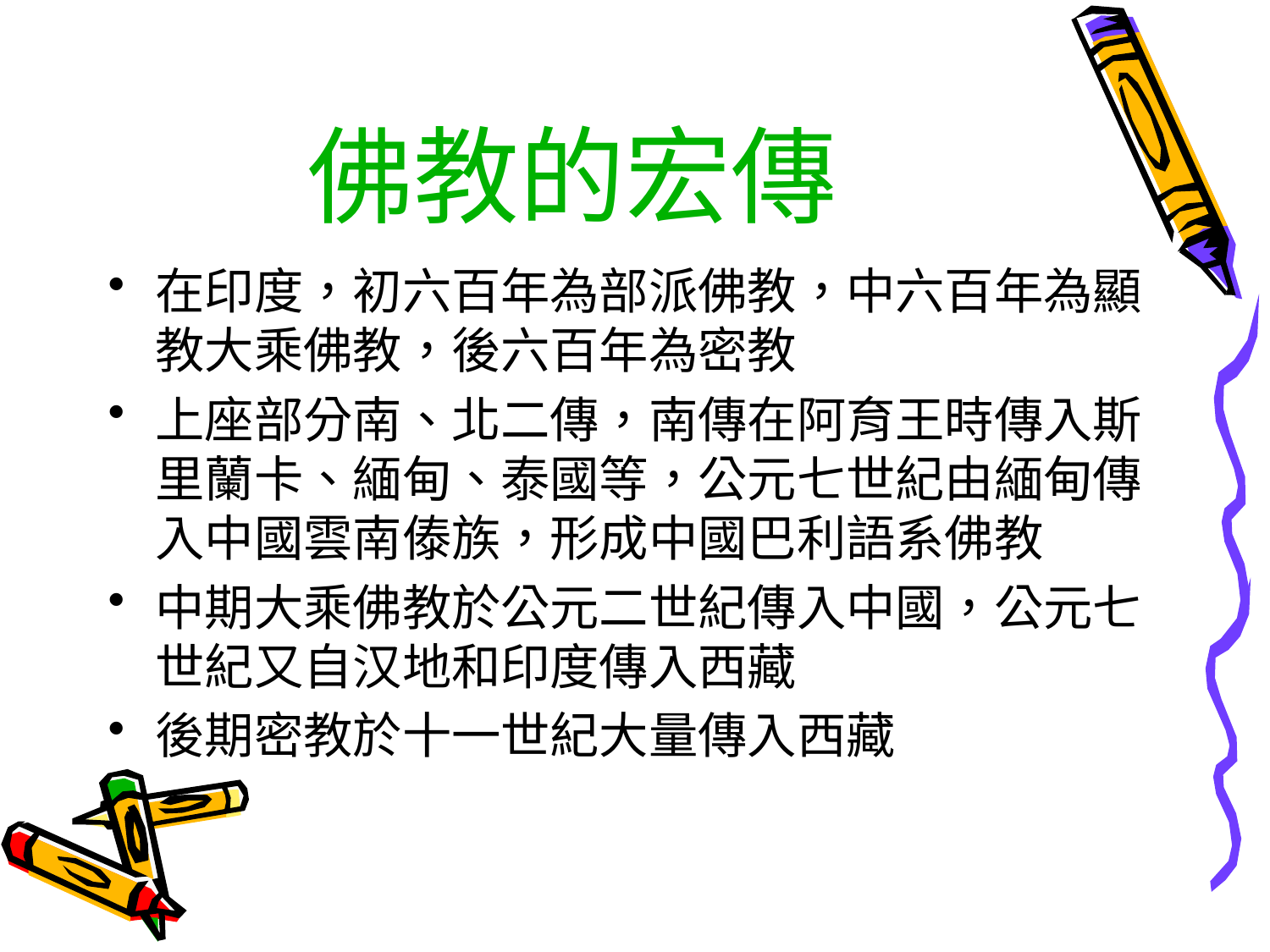

# 佛教的宏傳
在印度，初六百年為部派佛教，中六百年為顯教大乘佛教，後六百年為密教
上座部分南、北二傳，南傳在阿育王時傳入斯里蘭卡、緬甸、泰國等，公元七世紀由緬甸傳入中國雲南傣族，形成中國巴利語系佛教
中期大乘佛教於公元二世紀傳入中國，公元七世紀又自汉地和印度傳入西藏
後期密教於十一世紀大量傳入西藏